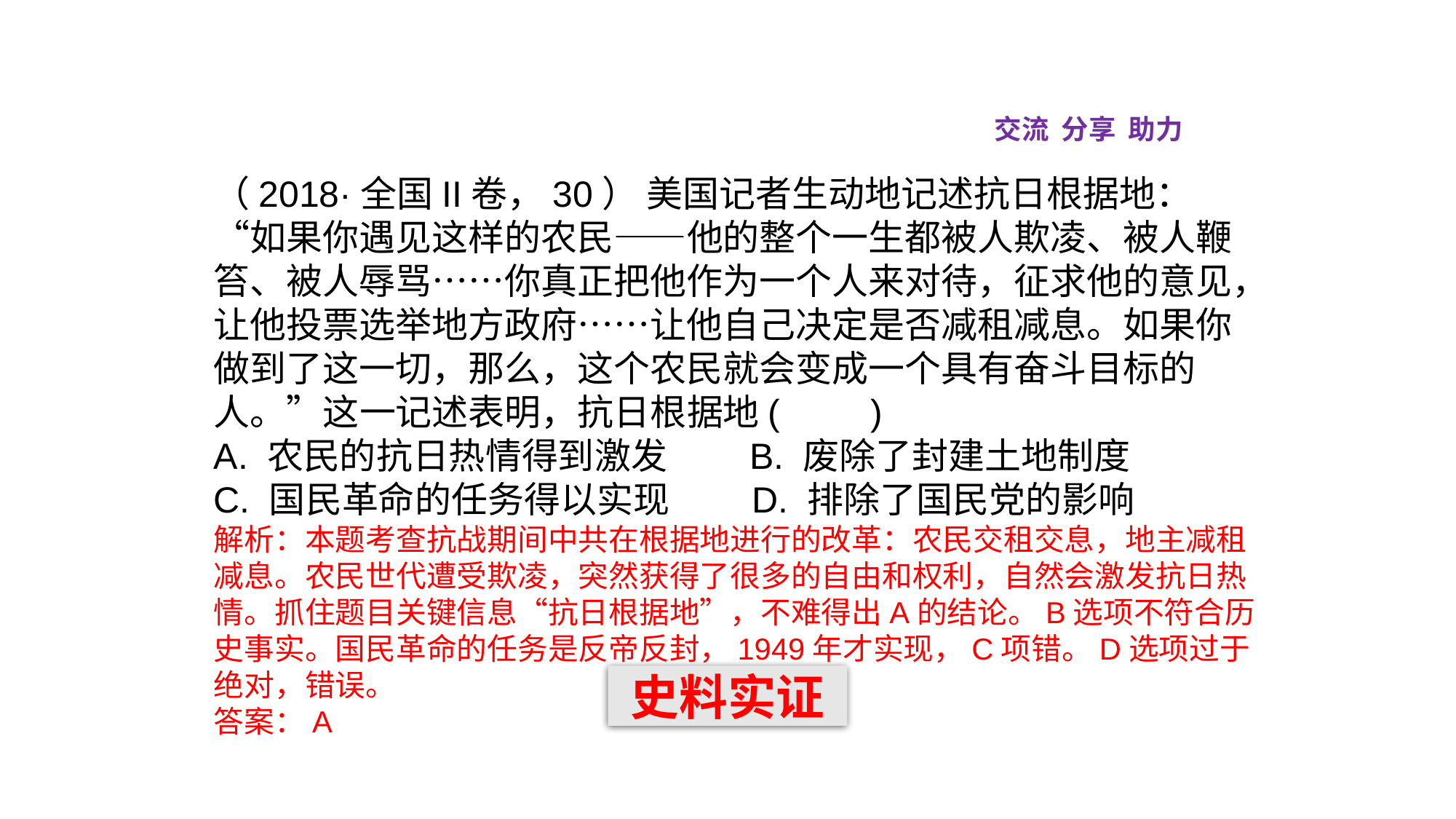

交流  分享  助力
（2018·全国II卷，30） 美国记者生动地记述抗日根据地：“如果你遇见这样的农民——他的整个一生都被人欺凌、被人鞭笞、被人辱骂……你真正把他作为一个人来对待，征求他的意见，让他投票选举地方政府……让他自己决定是否减租减息。如果你做到了这一切，那么，这个农民就会变成一个具有奋斗目标的人。”这一记述表明，抗日根据地(　　)
A. 农民的抗日热情得到激发         B. 废除了封建土地制度
C. 国民革命的任务得以实现         D. 排除了国民党的影响
解析：本题考查抗战期间中共在根据地进行的改革：农民交租交息，地主减租减息。农民世代遭受欺凌，突然获得了很多的自由和权利，自然会激发抗日热情。抓住题目关键信息“抗日根据地”，不难得出A的结论。B选项不符合历史事实。国民革命的任务是反帝反封，1949年才实现，C项错。D选项过于绝对，错误。
答案：A
史料实证